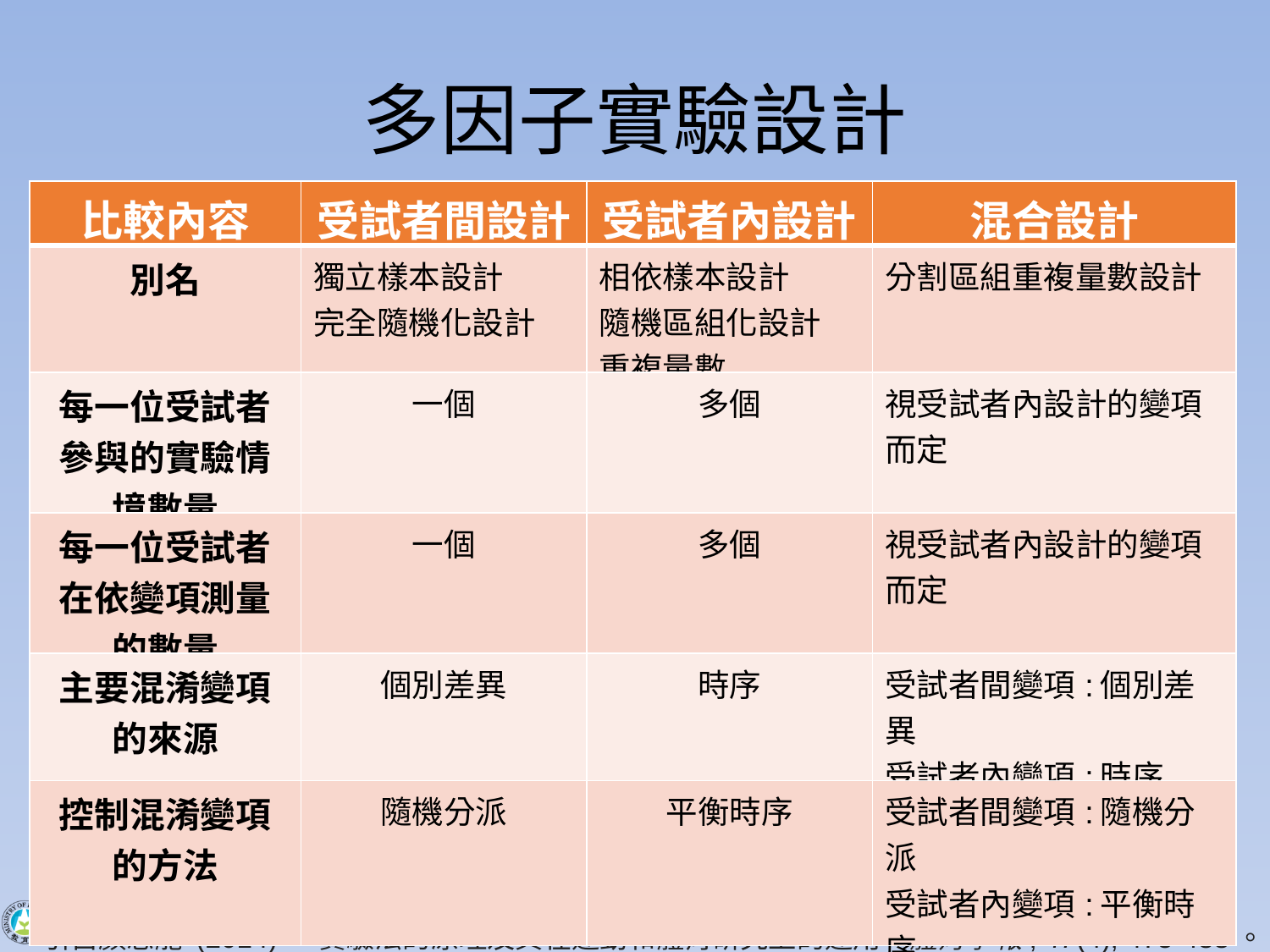

# 多因子實驗設計
| 比較內容 | 受試者間設計 | 受試者內設計 | 混合設計 |
| --- | --- | --- | --- |
| 別名 | 獨立樣本設計 完全隨機化設計 | 相依樣本設計 隨機區組化設計 重複量數 | 分割區組重複量數設計 |
| 每一位受試者參與的實驗情境數量 | 一個 | 多個 | 視受試者內設計的變項而定 |
| 每一位受試者在依變項測量的數量 | 一個 | 多個 | 視受試者內設計的變項而定 |
| 主要混淆變項的來源 | 個別差異 | 時序 | 受試者間變項:個別差異 受試者內變項:時序 |
| 控制混淆變項的方法 | 隨機分派 | 平衡時序 | 受試者間變項:隨機分派 受試者內變項:平衡時序 |
資料來源：
引自顏志龍 (2014)。 實驗法的原理及其在運動和體育研究上的運用。體育學報, 47(4), 475-488。